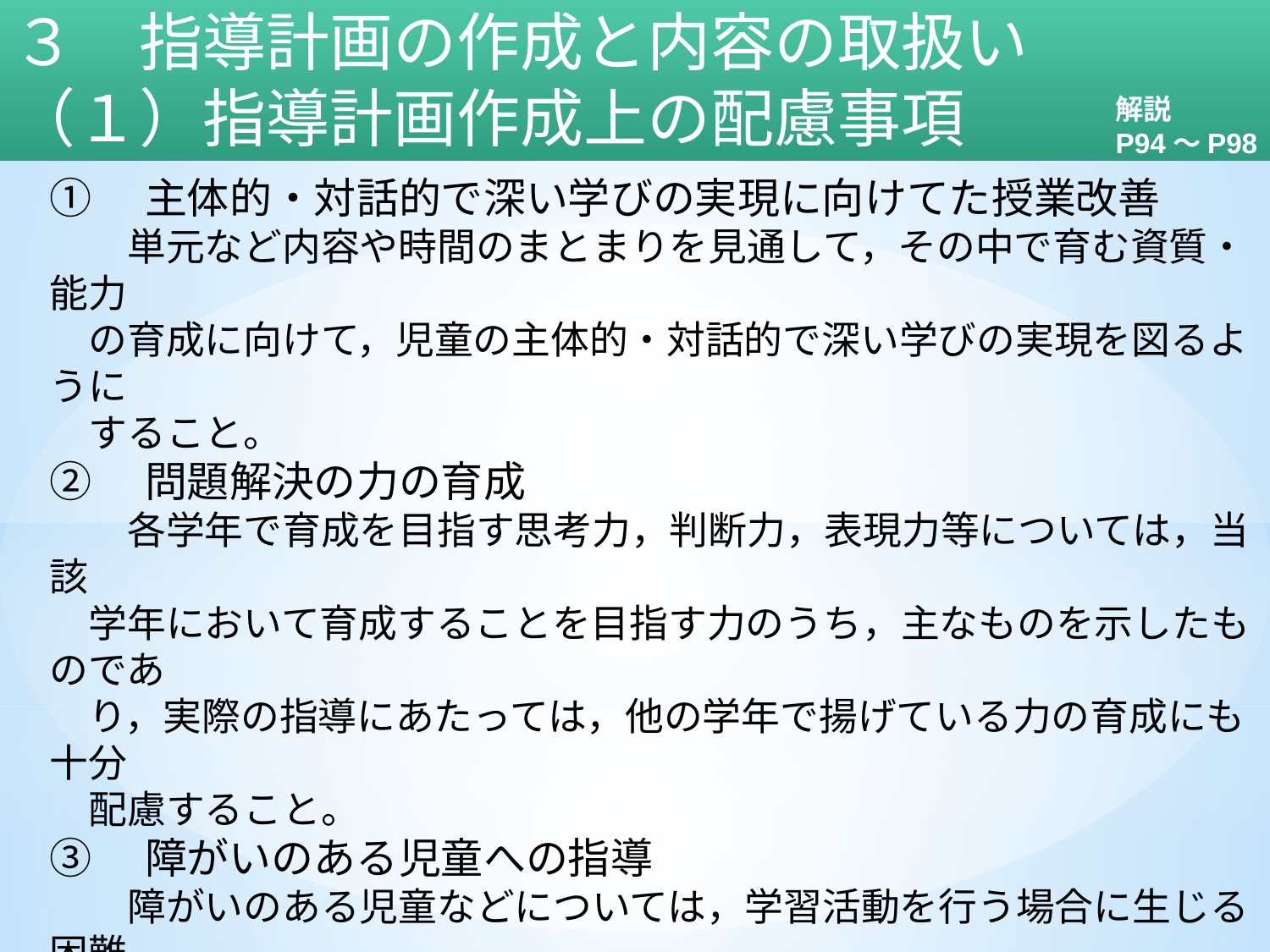

３　指導計画の作成と内容の取扱い
（１）指導計画作成上の配慮事項
解説
P94～P98
①　主体的・対話的で深い学びの実現に向けてた授業改善
　　単元など内容や時間のまとまりを見通して，その中で育む資質・能力
　の育成に向けて，児童の主体的・対話的で深い学びの実現を図るように
　すること。
②　問題解決の力の育成
　　各学年で育成を目指す思考力，判断力，表現力等については，当該
　学年において育成することを目指す力のうち，主なものを示したものであ
　り，実際の指導にあたっては，他の学年で揚げている力の育成にも十分
　配慮すること。
③　障がいのある児童への指導
　　障がいのある児童などについては，学習活動を行う場合に生じる困難
　さに応じた指導内容や指導方法の工夫を計画的，組織的に行うこと。
④　道徳科などとの関連
　　第１章総則の第１の２の(2)に示す道徳教育の目標に基づき，道徳科な
　どとの関連を考慮しながら，第３章特別の教科道徳の第２に示す内容に
　ついて，理科の特性に応じて適切な指導をすること。